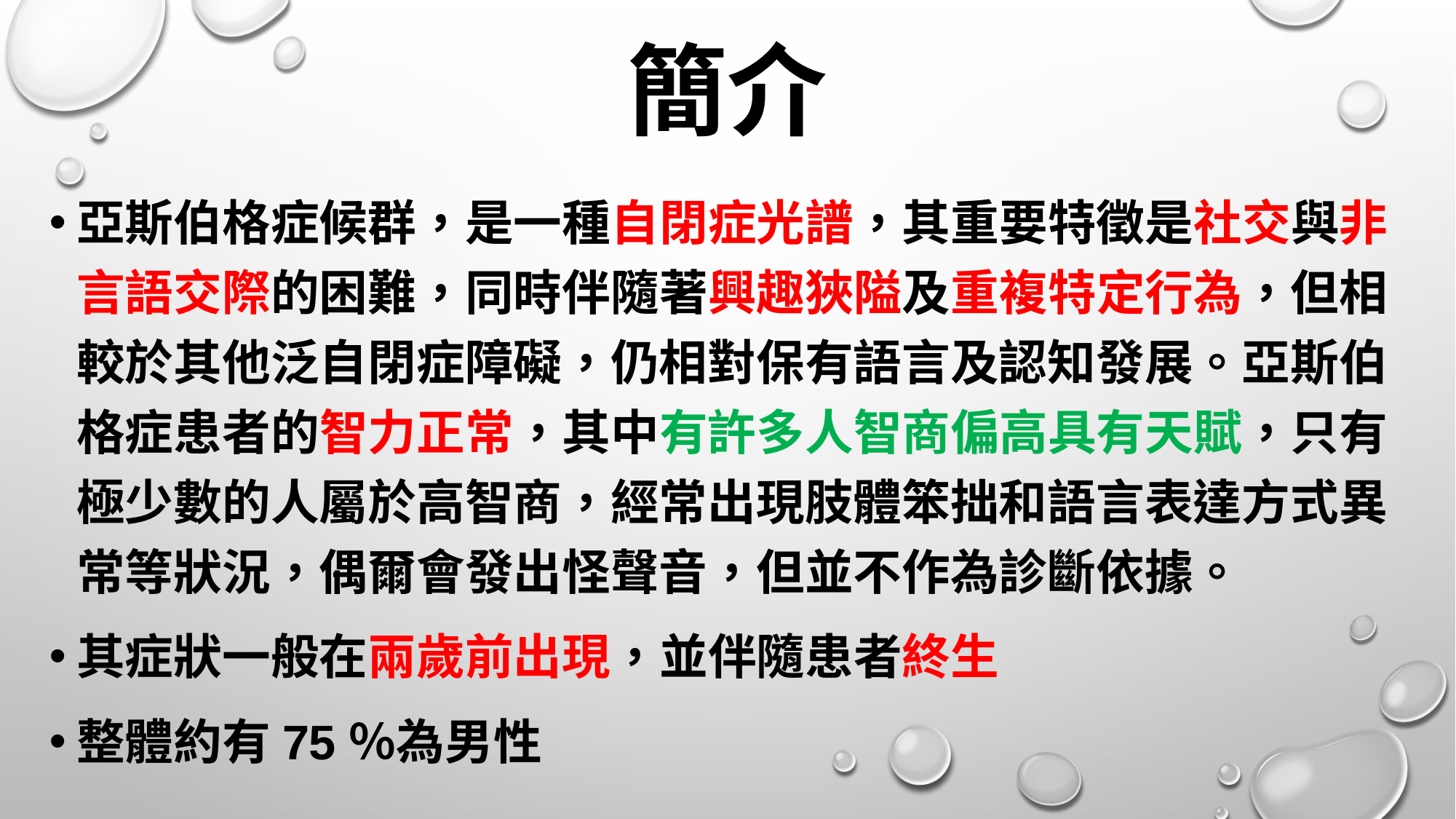

# 簡介
亞斯伯格症候群，是一種自閉症光譜，其重要特徵是社交與非言語交際的困難，同時伴隨著興趣狹隘及重複特定行為，但相較於其他泛自閉症障礙，仍相對保有語言及認知發展。亞斯伯格症患者的智力正常，其中有許多人智商偏高具有天賦，只有極少數的人屬於高智商，經常出現肢體笨拙和語言表達方式異常等狀況，偶爾會發出怪聲音，但並不作為診斷依據。
其症狀一般在兩歲前出現，並伴隨患者終生
整體約有75％為男性